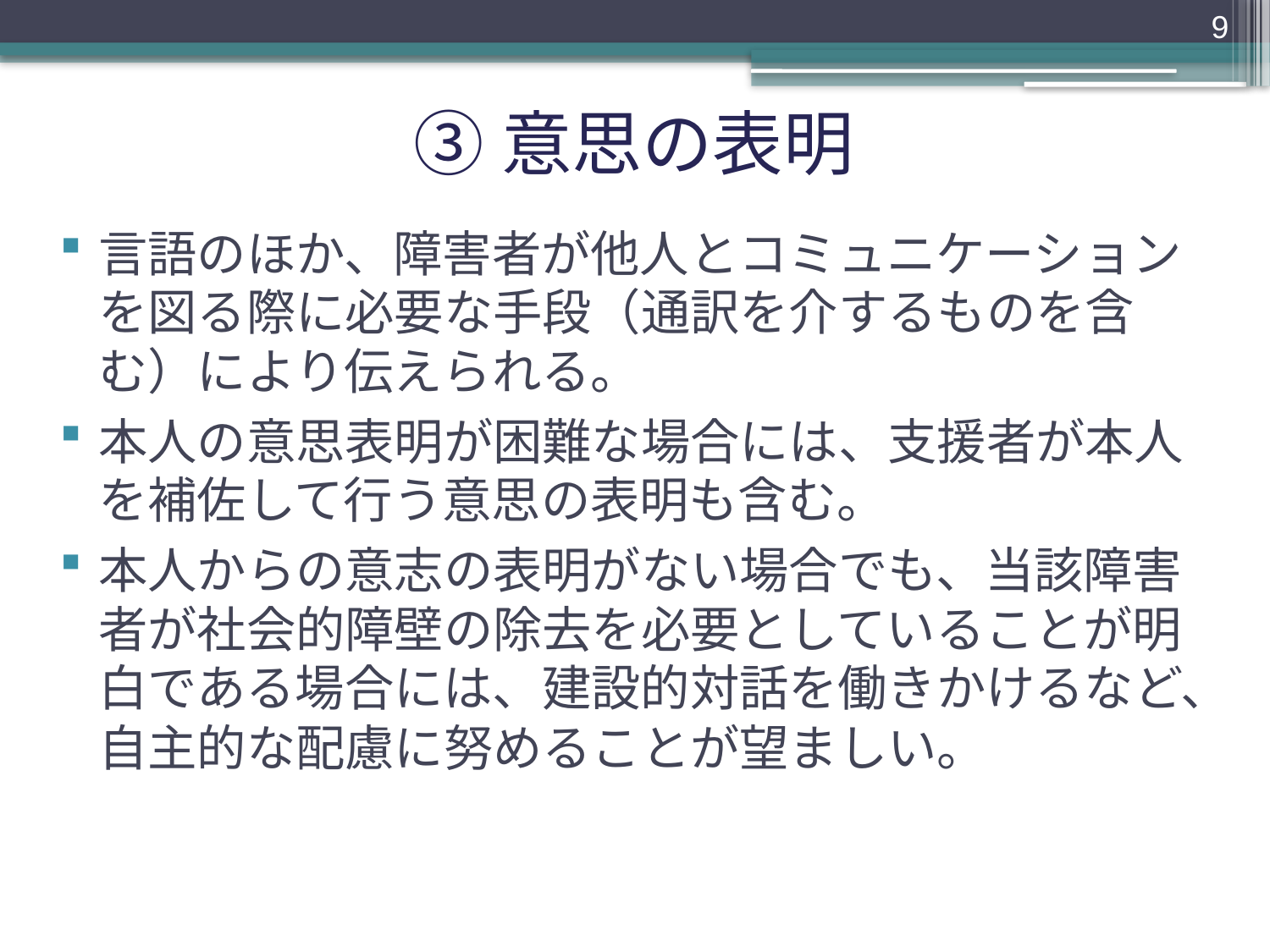

9
# ③意思の表明
言語のほか、障害者が他人とコミュニケーションを図る際に必要な手段（通訳を介するものを含む）により伝えられる。
本人の意思表明が困難な場合には、支援者が本人を補佐して行う意思の表明も含む。
本人からの意志の表明がない場合でも、当該障害者が社会的障壁の除去を必要としていることが明白である場合には、建設的対話を働きかけるなど、自主的な配慮に努めることが望ましい。